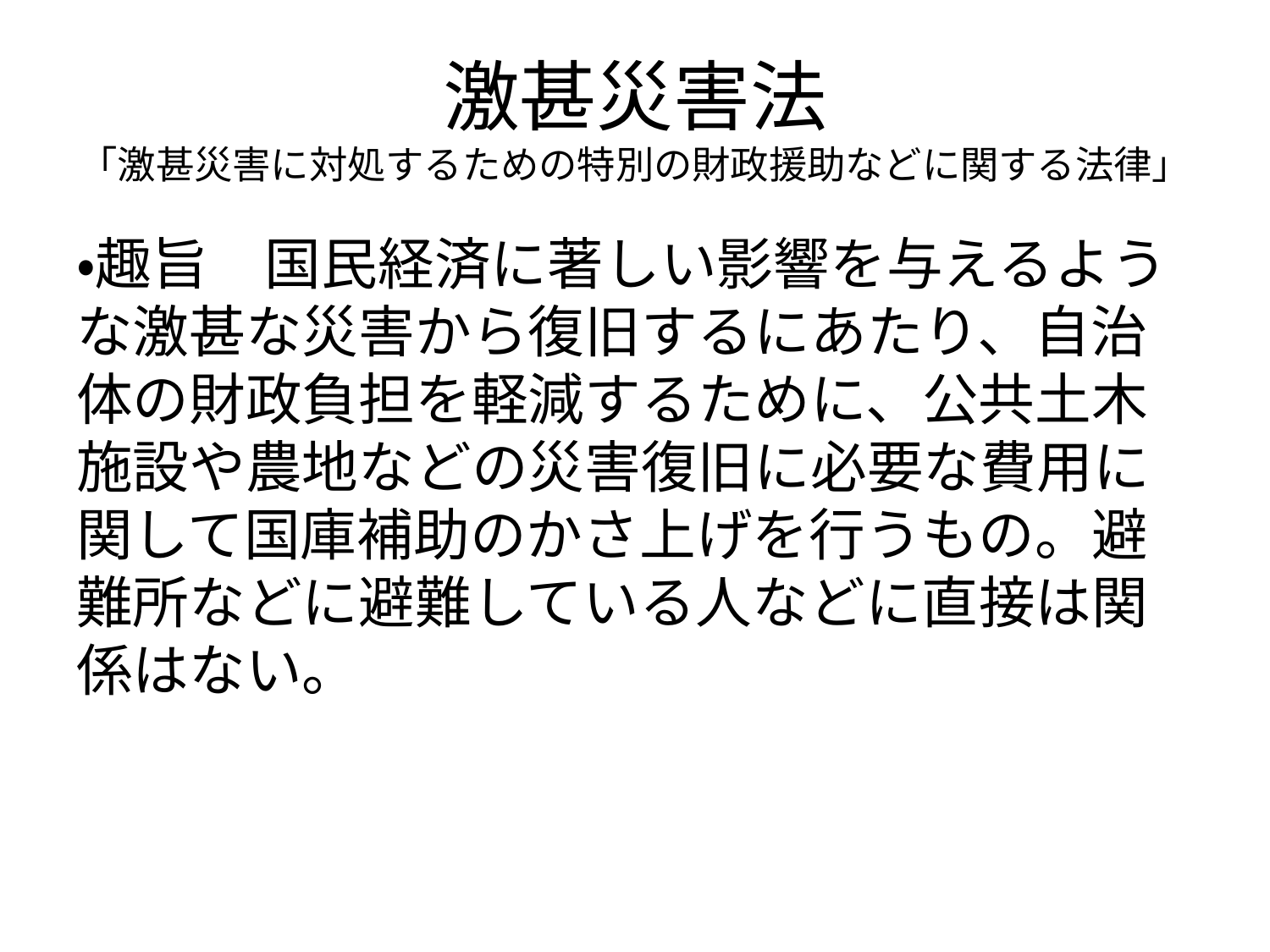

# 激甚災害法 「激甚災害に対処するための特別の財政援助などに関する法律」
・趣旨　国民経済に著しい影響を与えるような激甚な災害から復旧するにあたり、自治体の財政負担を軽減するために、公共土木施設や農地などの災害復旧に必要な費用に関して国庫補助のかさ上げを行うもの。避難所などに避難している人などに直接は関係はない。